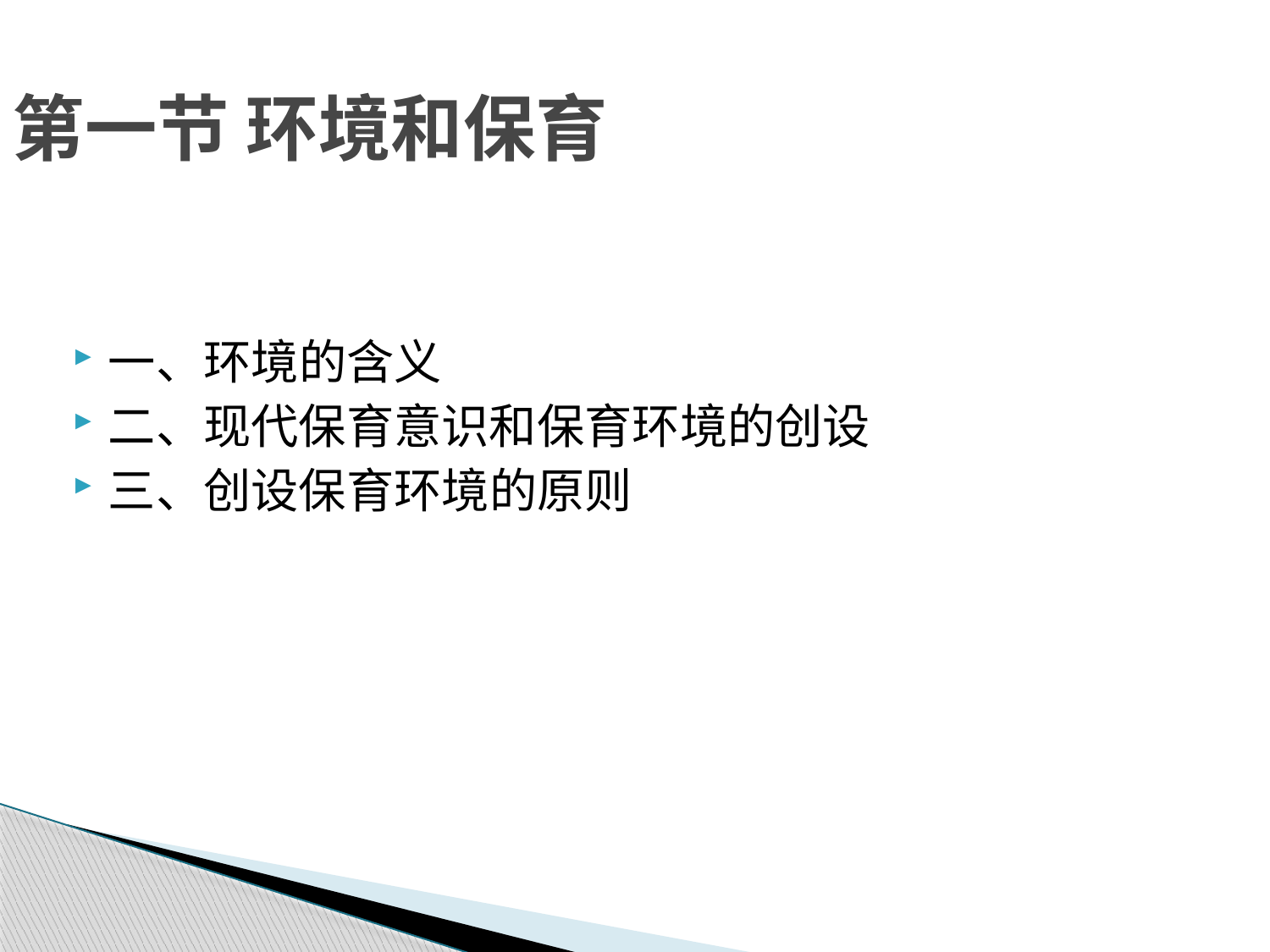

# 第一节 环境和保育
一、环境的含义
二、现代保育意识和保育环境的创设
三、创设保育环境的原则